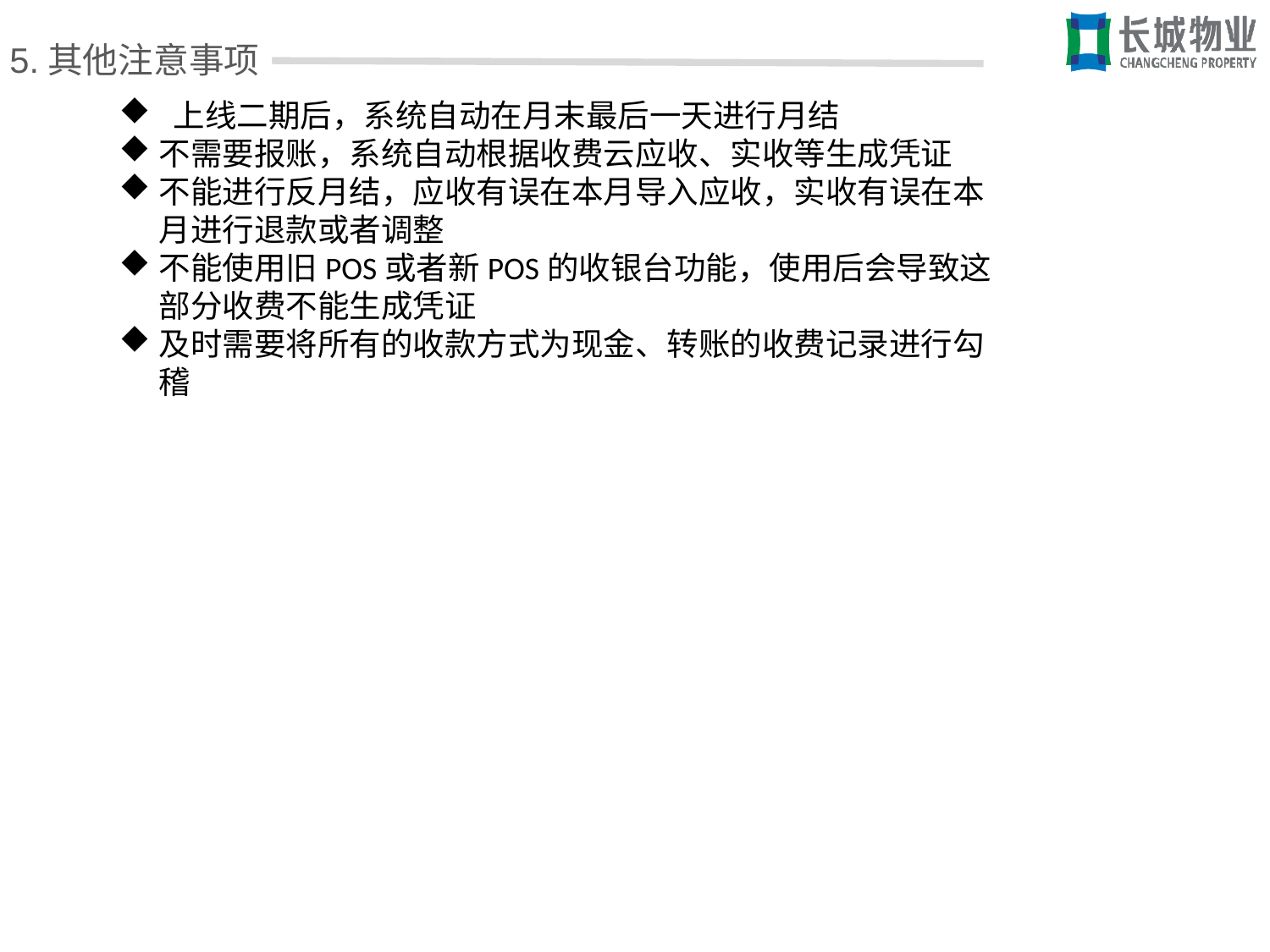

5.其他注意事项
 上线二期后，系统自动在月末最后一天进行月结
不需要报账，系统自动根据收费云应收、实收等生成凭证
不能进行反月结，应收有误在本月导入应收，实收有误在本月进行退款或者调整
不能使用旧POS或者新POS的收银台功能，使用后会导致这部分收费不能生成凭证
及时需要将所有的收款方式为现金、转账的收费记录进行勾稽